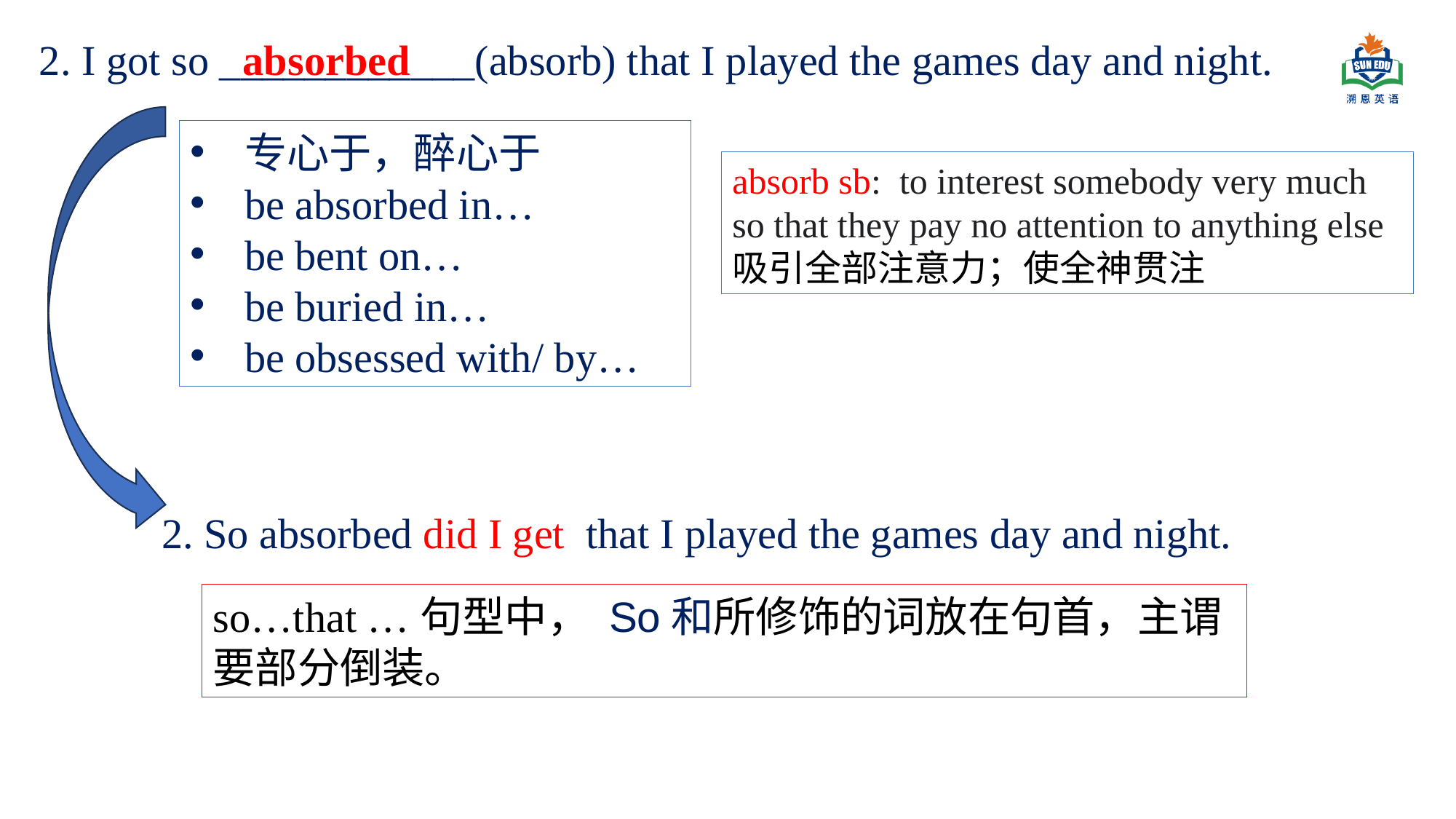

2. I got so ____________(absorb) that I played the games day and night.
absorbed

专心于，醉心于
be absorbed in…
be bent on…
be buried in…
be obsessed with/ by…
absorb sb:  to interest somebody very much so that they pay no attention to anything else
吸引全部注意力；使全神贯注
2. So absorbed did I get  that I played the games day and night.
so…that …句型中， So和所修饰的词放在句首，主谓要部分倒装。